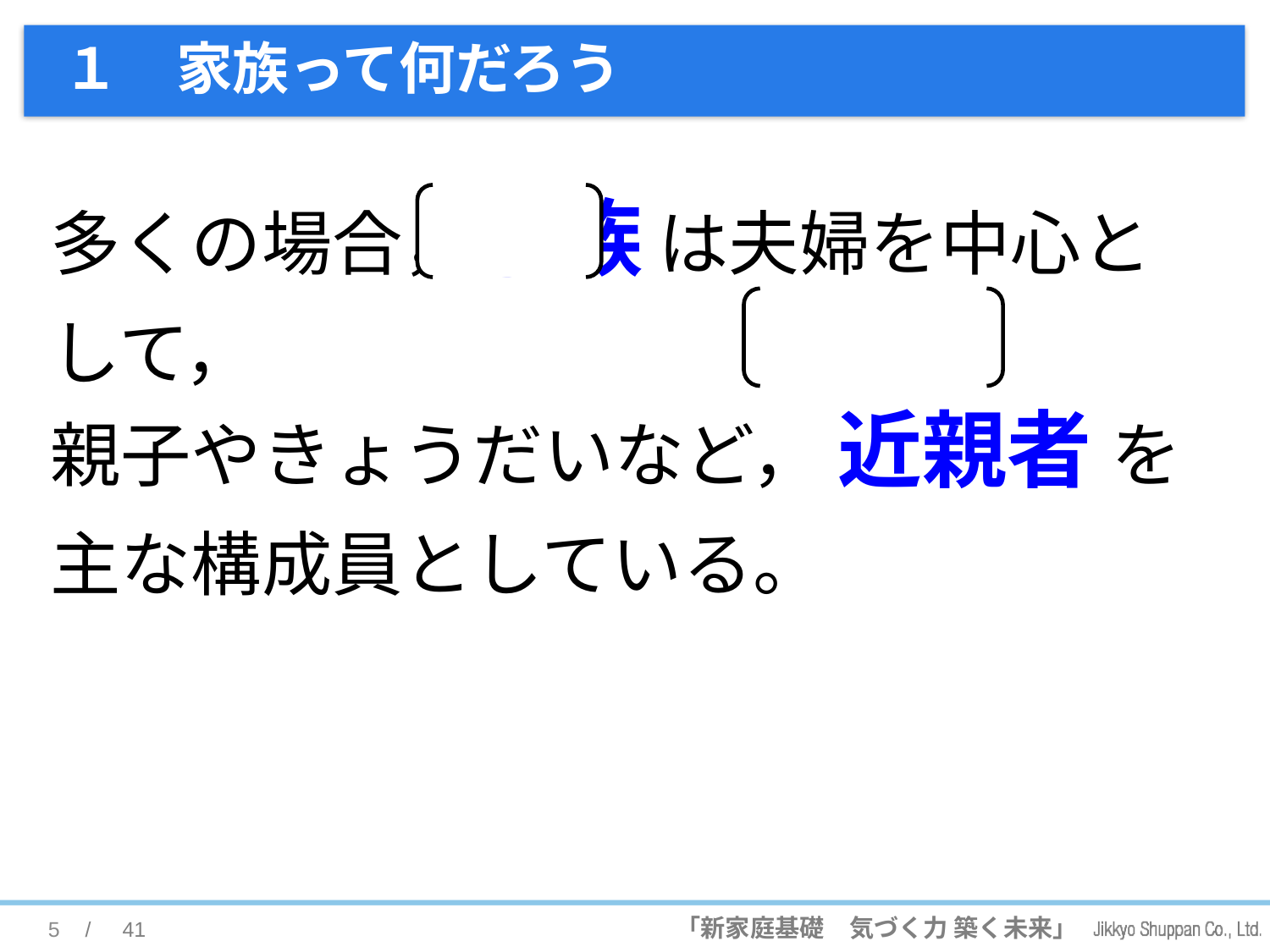

# １　家族って何だろう
多くの場合，家族 は夫婦を中心として，
親子やきょうだいなど， 近親者 を主な構成員としている。

5